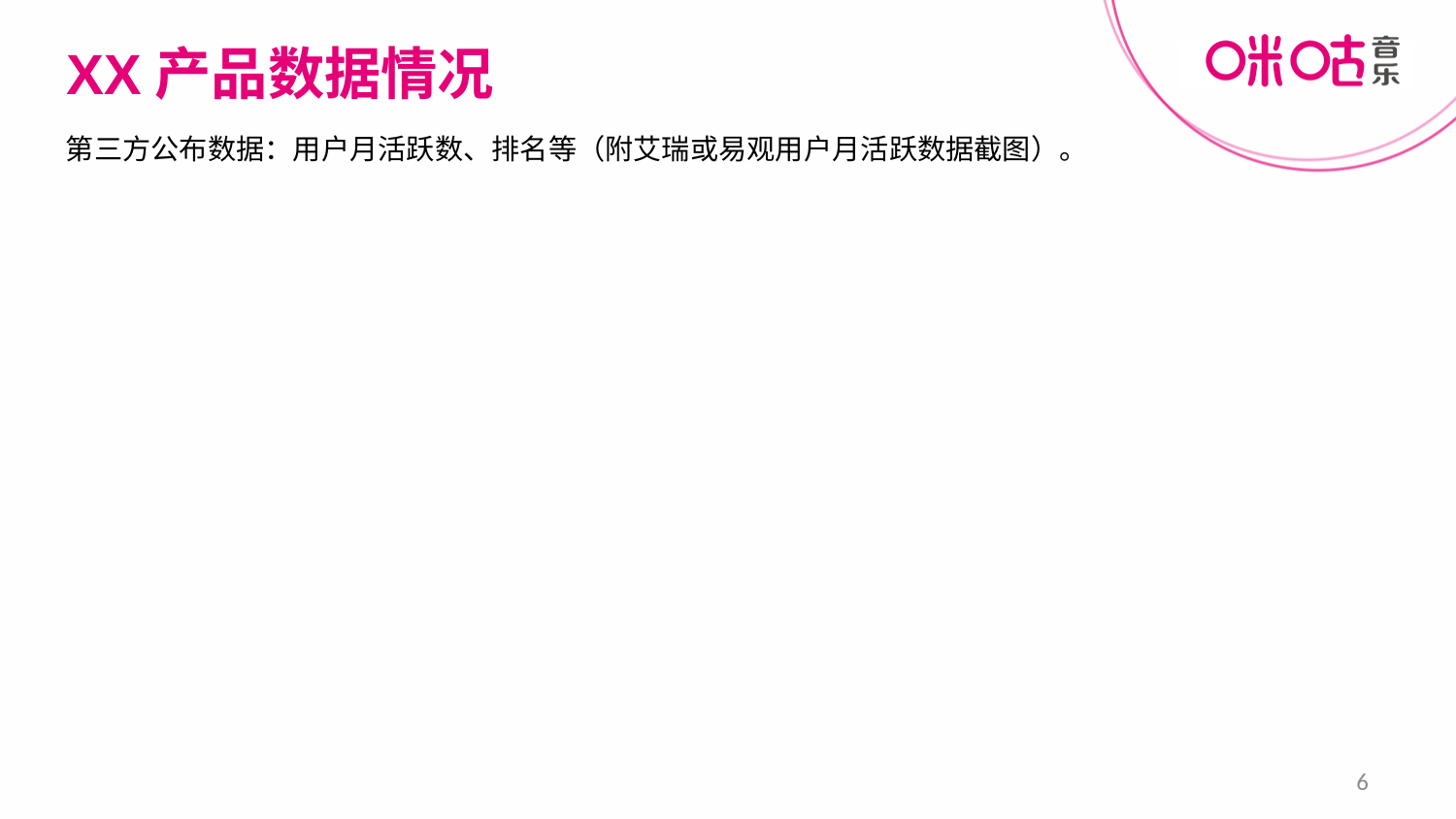

XX产品数据情况
第三方公布数据：用户月活跃数、排名等（附艾瑞或易观用户月活跃数据截图）。
6